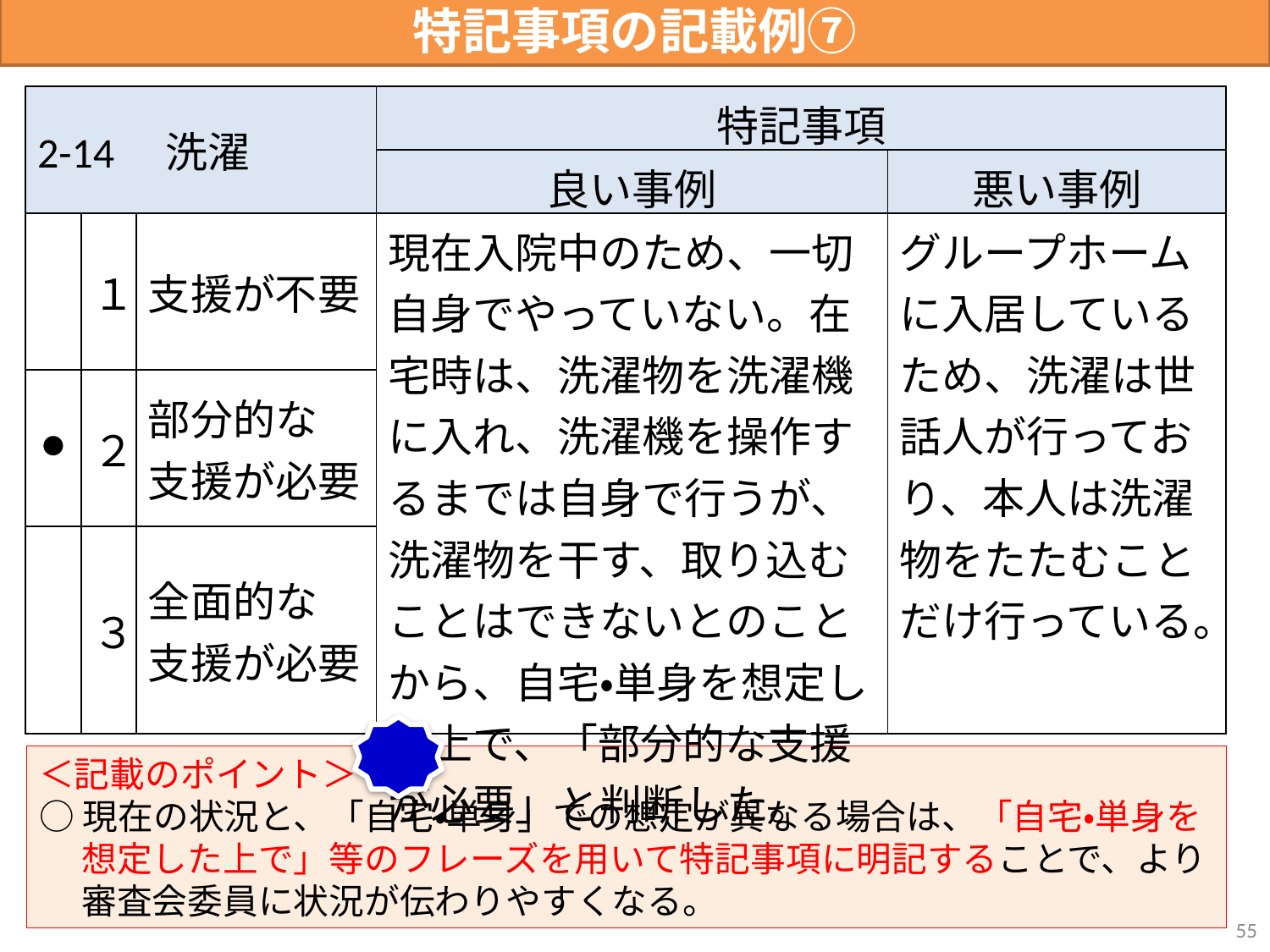

特記事項の記載例⑦
| 2-14　洗濯 |  |  | 特記事項 |  |
| --- | --- | --- | --- | --- |
|  |  |  | 良い事例 | 悪い事例 |
|  | １ | 支援が不要 | 現在入院中のため、一切自身でやっていない。在宅時は、洗濯物を洗濯機に入れ、洗濯機を操作するまでは自身で行うが、洗濯物を干す、取り込むことはできないとのことから、自宅・単身を想定した上で、「部分的な支援が必要」と判断した。 | グループホームに入居しているため、洗濯は世話人が行っており、本人は洗濯物をたたむことだけ行っている。 |
| ● | ２ | 部分的な 支援が必要 |  |  |
|  | ３ | 全面的な 支援が必要 |  |  |

＜記載のポイント＞
○現在の状況と、「自宅・単身」での想定が異なる場合は、「自宅・単身を想定した上で」等のフレーズを用いて特記事項に明記することで、より審査会委員に状況が伝わりやすくなる。
55